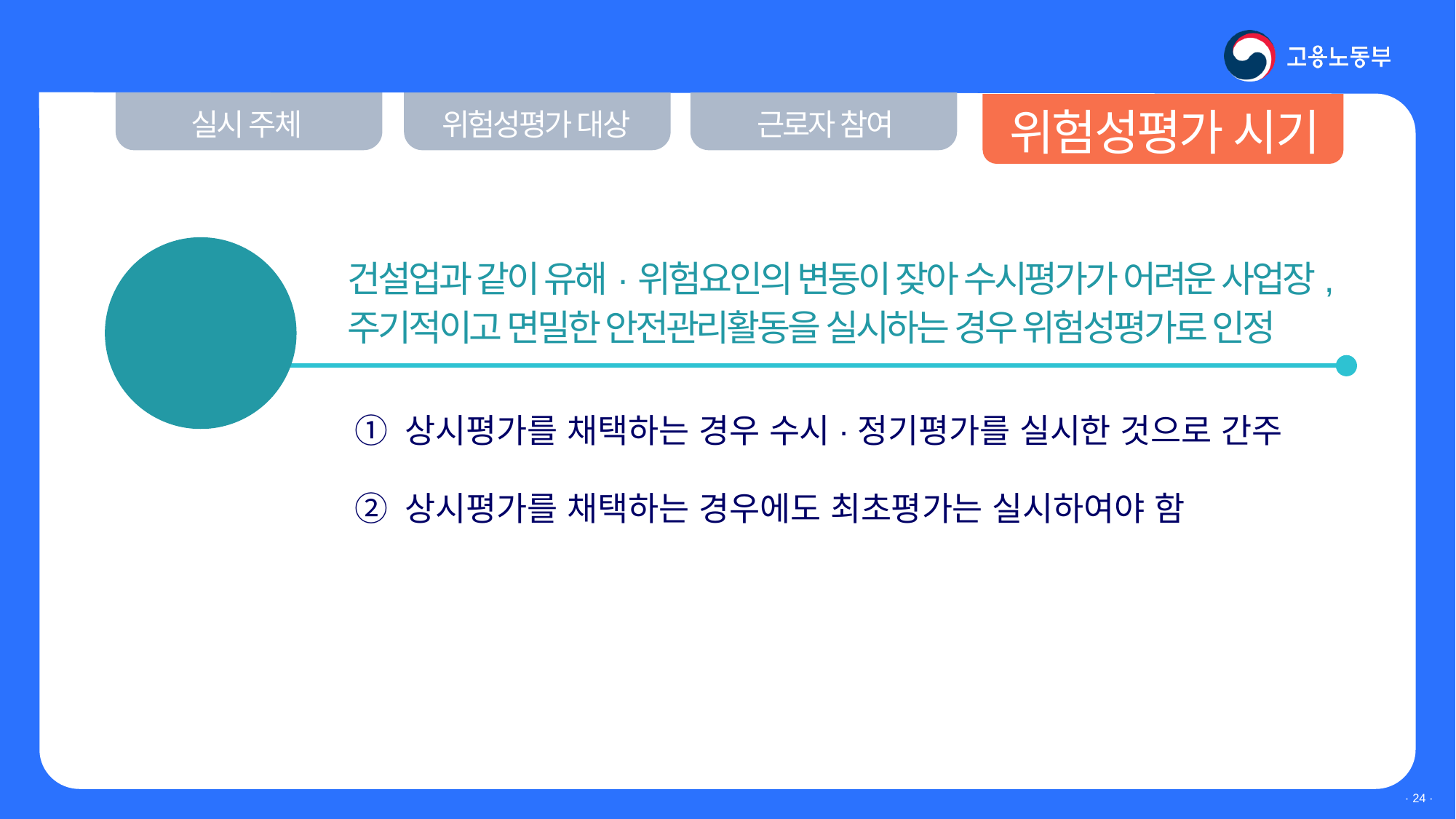

Ⅲ. 위험성평가 실시는 어떻게?

위험성평가 시기
실시 주체
위험성평가 대상
근로자 참여

상시 평가
건설업과 같이 유해·위험요인의 변동이 잦아 수시평가가 어려운 사업장,  주기적이고 면밀한 안전관리활동을 실시하는 경우 위험성평가로 인정

① 상시평가를 채택하는 경우 수시·정기평가를 실시한 것으로 간주
② 상시평가를 채택하는 경우에도 최초평가는 실시하여야 함
· 24 ·